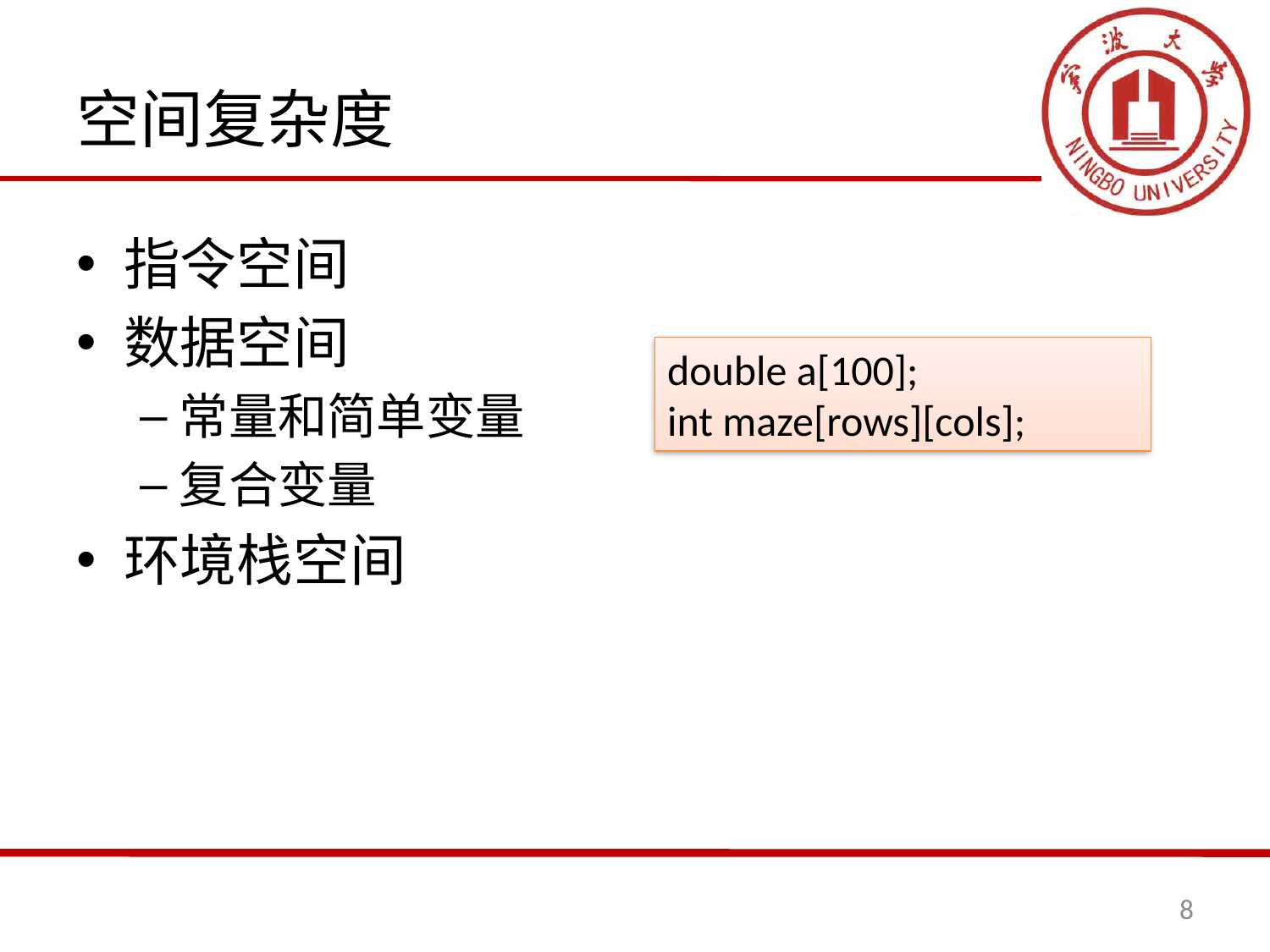

# 空间复杂度
指令空间
数据空间
常量和简单变量
复合变量
环境栈空间
double a[100];
int maze[rows][cols];
8